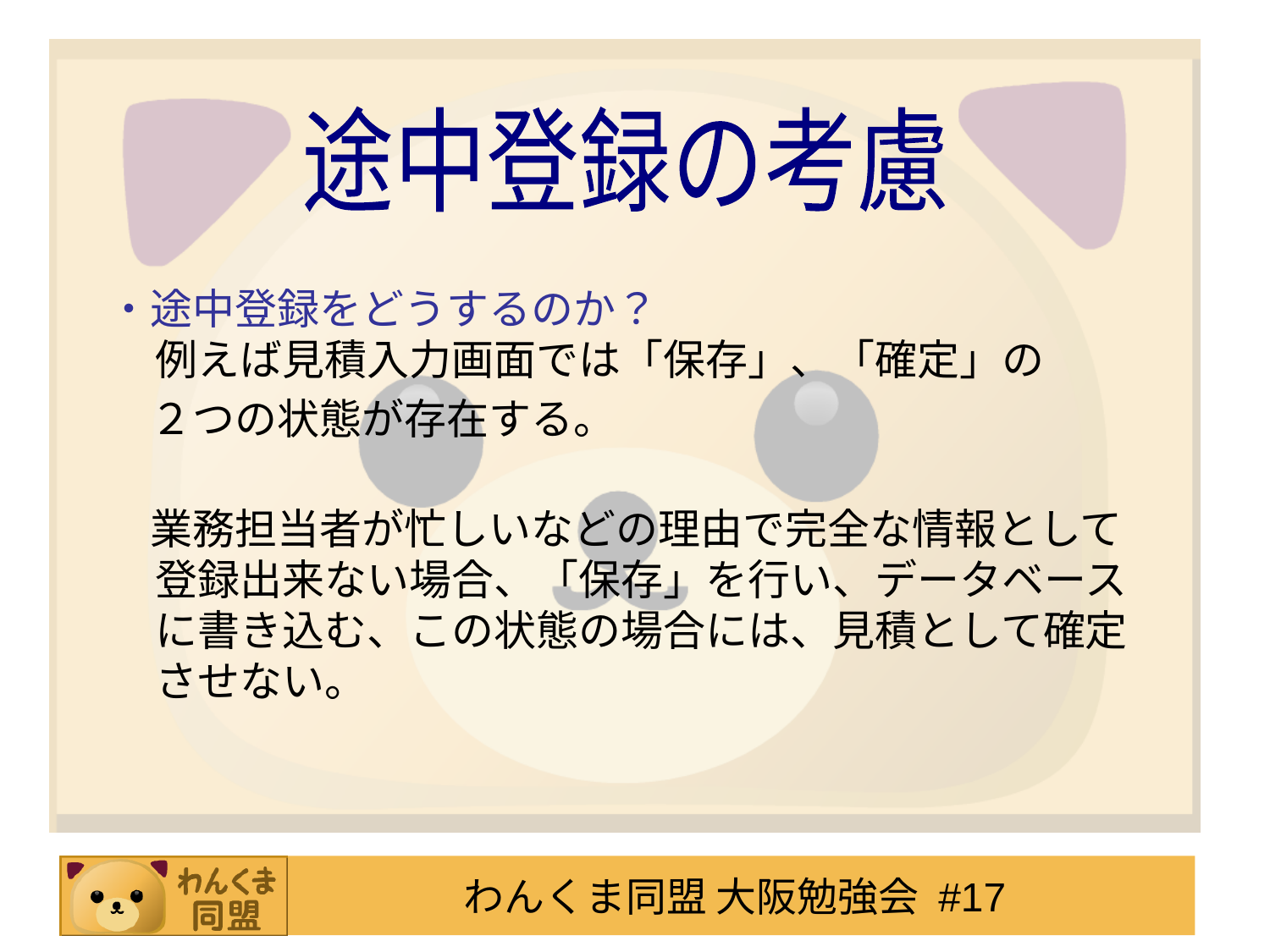

途中登録の考慮
・途中登録をどうするのか？
例えば見積入力画面では「保存」、「確定」の
　２つの状態が存在する。
　業務担当者が忙しいなどの理由で完全な情報として登録出来ない場合、「保存」を行い、データベースに書き込む、この状態の場合には、見積として確定させない。